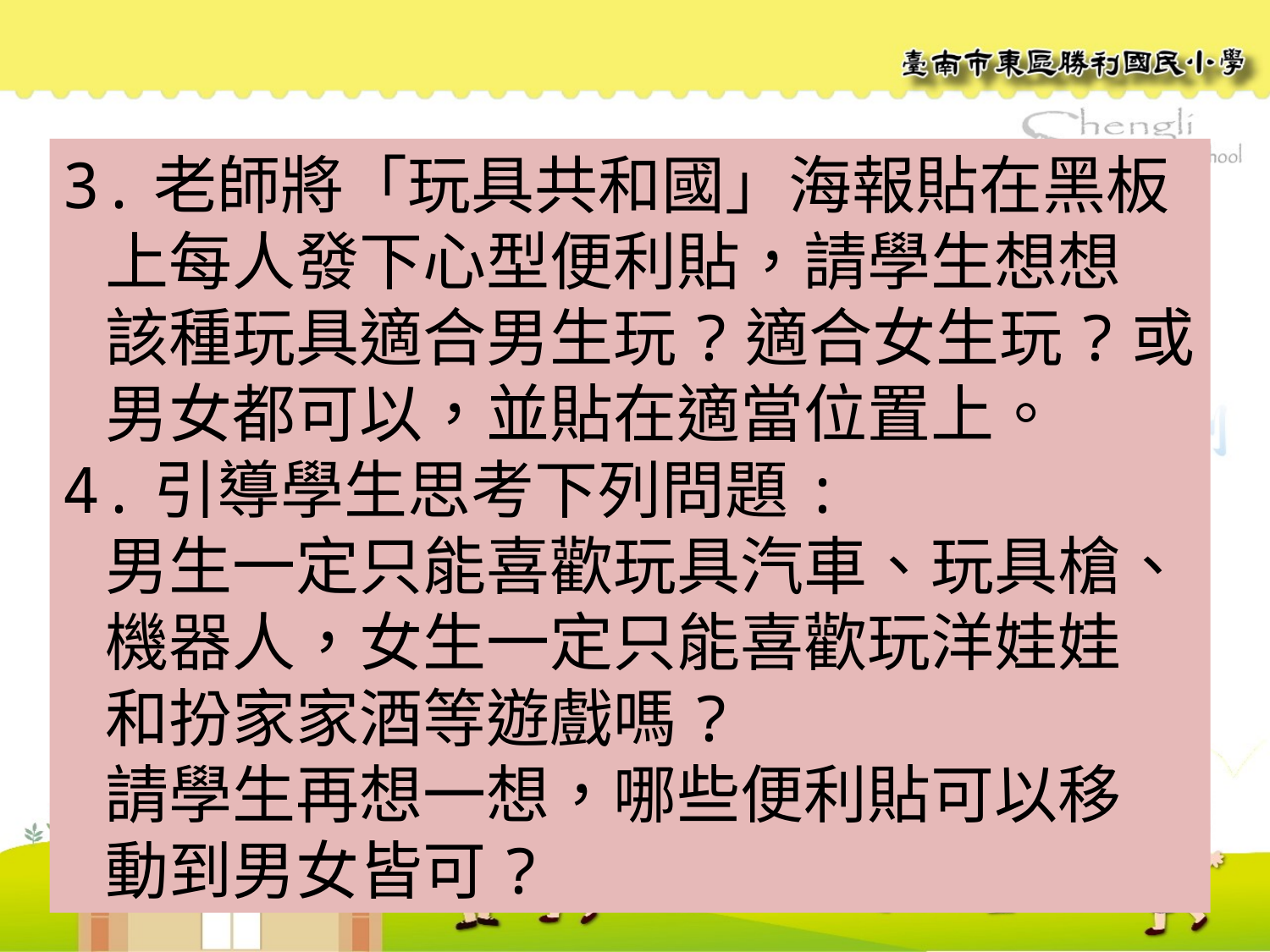

3.老師將「玩具共和國」海報貼在黑板
  上每人發下心型便利貼，請學生想想
  該種玩具適合男生玩?適合女生玩?或
  男女都可以，並貼在適當位置上。
4.引導學生思考下列問題:
  男生一定只能喜歡玩具汽車、玩具槍、
  機器人，女生一定只能喜歡玩洋娃娃
  和扮家家酒等遊戲嗎?
  請學生再想一想，哪些便利貼可以移
  動到男女皆可?